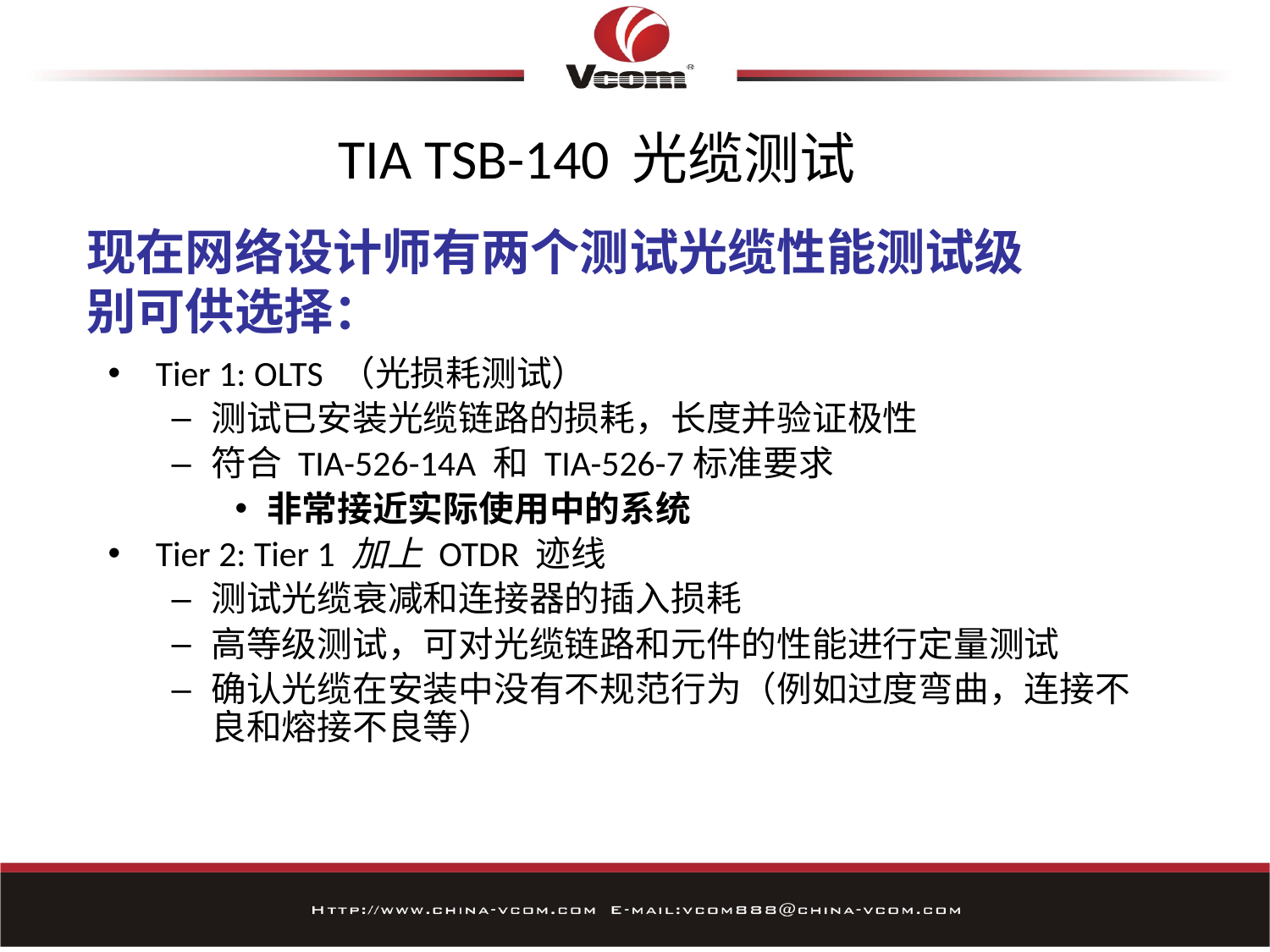

# TIA TSB-140 光缆测试
现在网络设计师有两个测试光缆性能测试级别可供选择：
Tier 1: OLTS （光损耗测试）
测试已安装光缆链路的损耗，长度并验证极性
符合 TIA-526-14A 和 TIA-526-7标准要求
非常接近实际使用中的系统
Tier 2: Tier 1 加上 OTDR 迹线
测试光缆衰减和连接器的插入损耗
高等级测试，可对光缆链路和元件的性能进行定量测试
确认光缆在安装中没有不规范行为（例如过度弯曲，连接不良和熔接不良等）